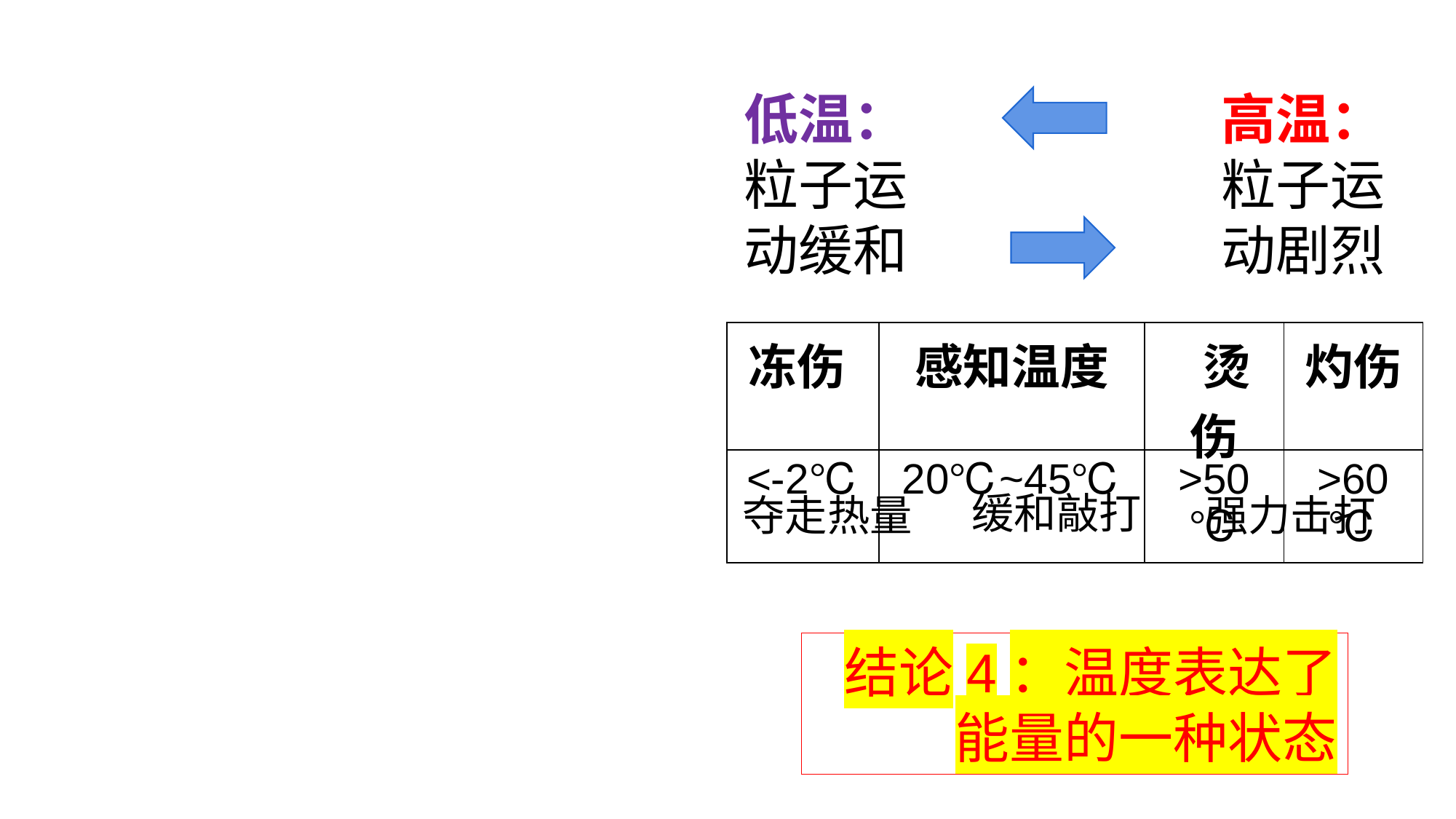

低温：
粒子运动缓和
高温：
粒子运动剧烈

| 冻伤 | 感知温度 | 烫伤 | 灼伤 |
| --- | --- | --- | --- |
| <-2℃ | 20℃~45℃ | >50℃ | >60℃ |
缓和敲打
强力击打
夺走热量
结论4：温度表达了能量的一种状态